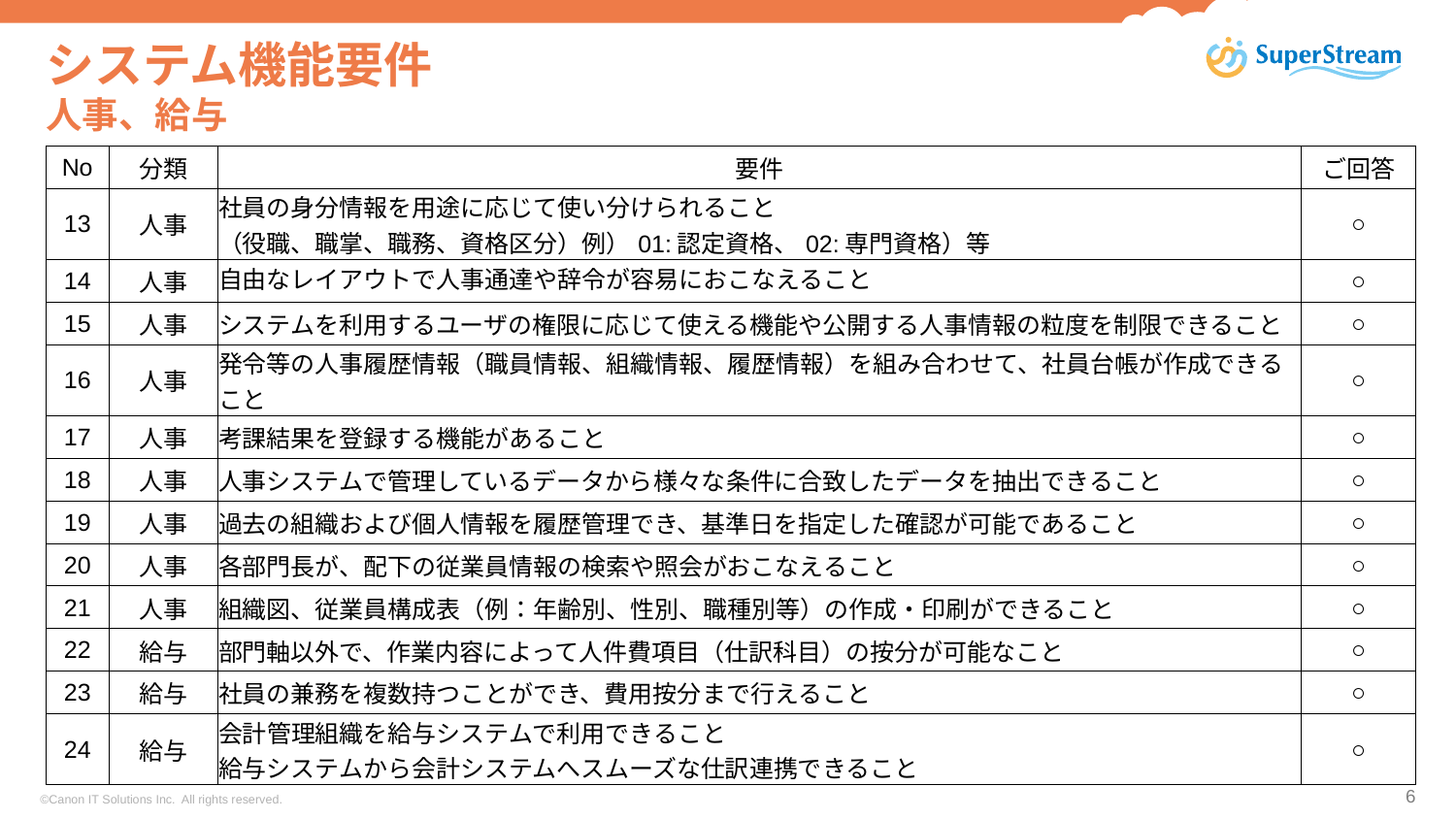

# システム機能要件 人事、給与
| No | 分類 | 要件 | ご回答 |
| --- | --- | --- | --- |
| 13 | 人事 | 社員の身分情報を用途に応じて使い分けられること （役職、職掌、職務、資格区分）例）01:認定資格、02:専門資格）等 | ○ |
| 14 | 人事 | 自由なレイアウトで人事通達や辞令が容易におこなえること | ○ |
| 15 | 人事 | システムを利用するユーザの権限に応じて使える機能や公開する人事情報の粒度を制限できること | ○ |
| 16 | 人事 | 発令等の人事履歴情報（職員情報、組織情報、履歴情報）を組み合わせて、社員台帳が作成できること | ○ |
| 17 | 人事 | 考課結果を登録する機能があること | ○ |
| 18 | 人事 | 人事システムで管理しているデータから様々な条件に合致したデータを抽出できること | ○ |
| 19 | 人事 | 過去の組織および個人情報を履歴管理でき、基準日を指定した確認が可能であること | ○ |
| 20 | 人事 | 各部門長が、配下の従業員情報の検索や照会がおこなえること | ○ |
| 21 | 人事 | 組織図、従業員構成表（例：年齢別、性別、職種別等）の作成・印刷ができること | ○ |
| 22 | 給与 | 部門軸以外で、作業内容によって人件費項目（仕訳科目）の按分が可能なこと | ○ |
| 23 | 給与 | 社員の兼務を複数持つことができ、費用按分まで行えること | ○ |
| 24 | 給与 | 会計管理組織を給与システムで利用できること 給与システムから会計システムへスムーズな仕訳連携できること | ○ |
©Canon IT Solutions Inc.  All rights reserved.
6